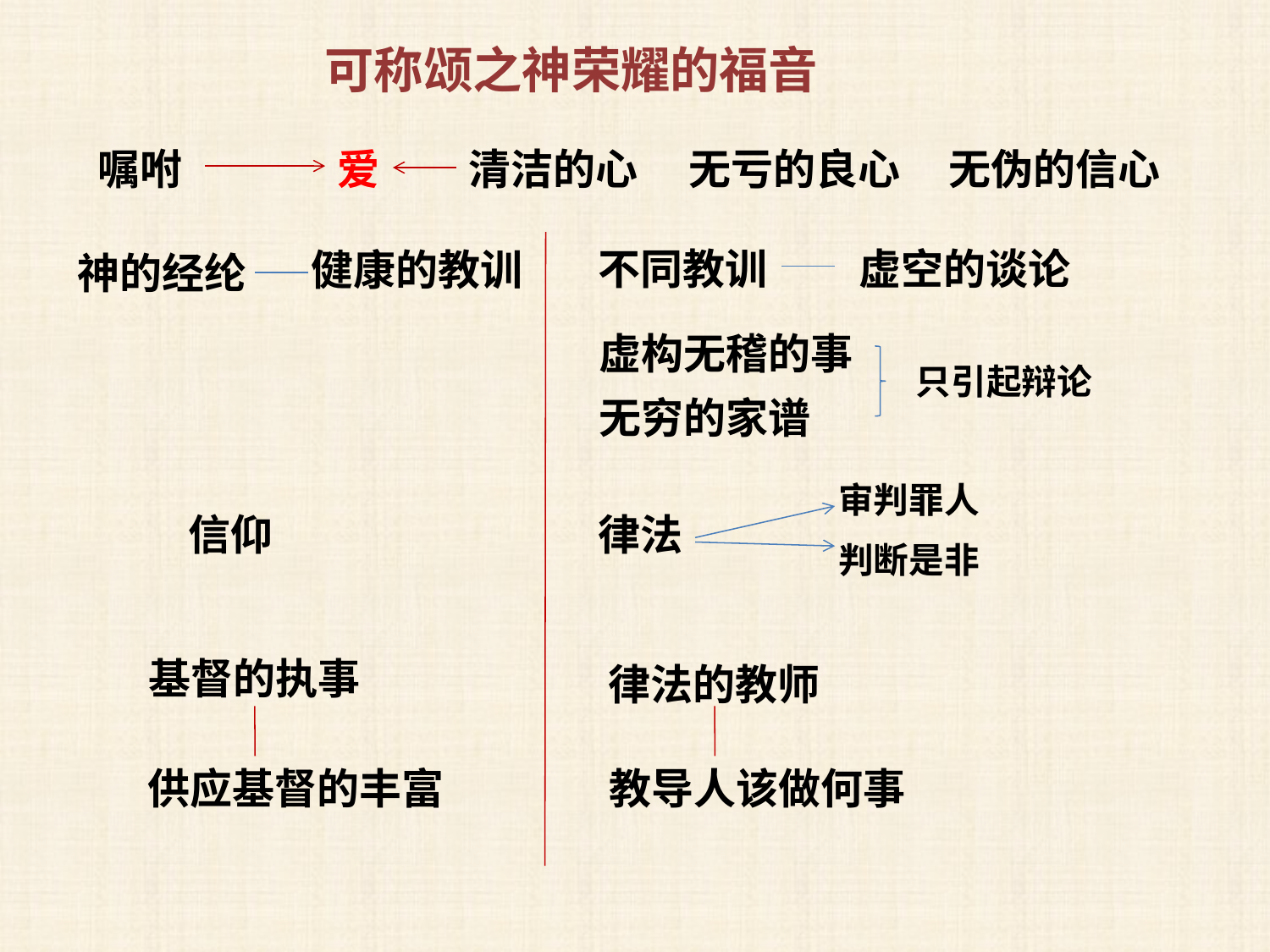

可称颂之神荣耀的福音
嘱咐
爱
清洁的心
无亏的良心
无伪的信心
不同教训
虚空的谈论
健康的教训
神的经纶
虚构无稽的事

只引起辩论
无穷的家谱
审判罪人
信仰
律法
判断是非
基督的执事
律法的教师
教导人该做何事
供应基督的丰富